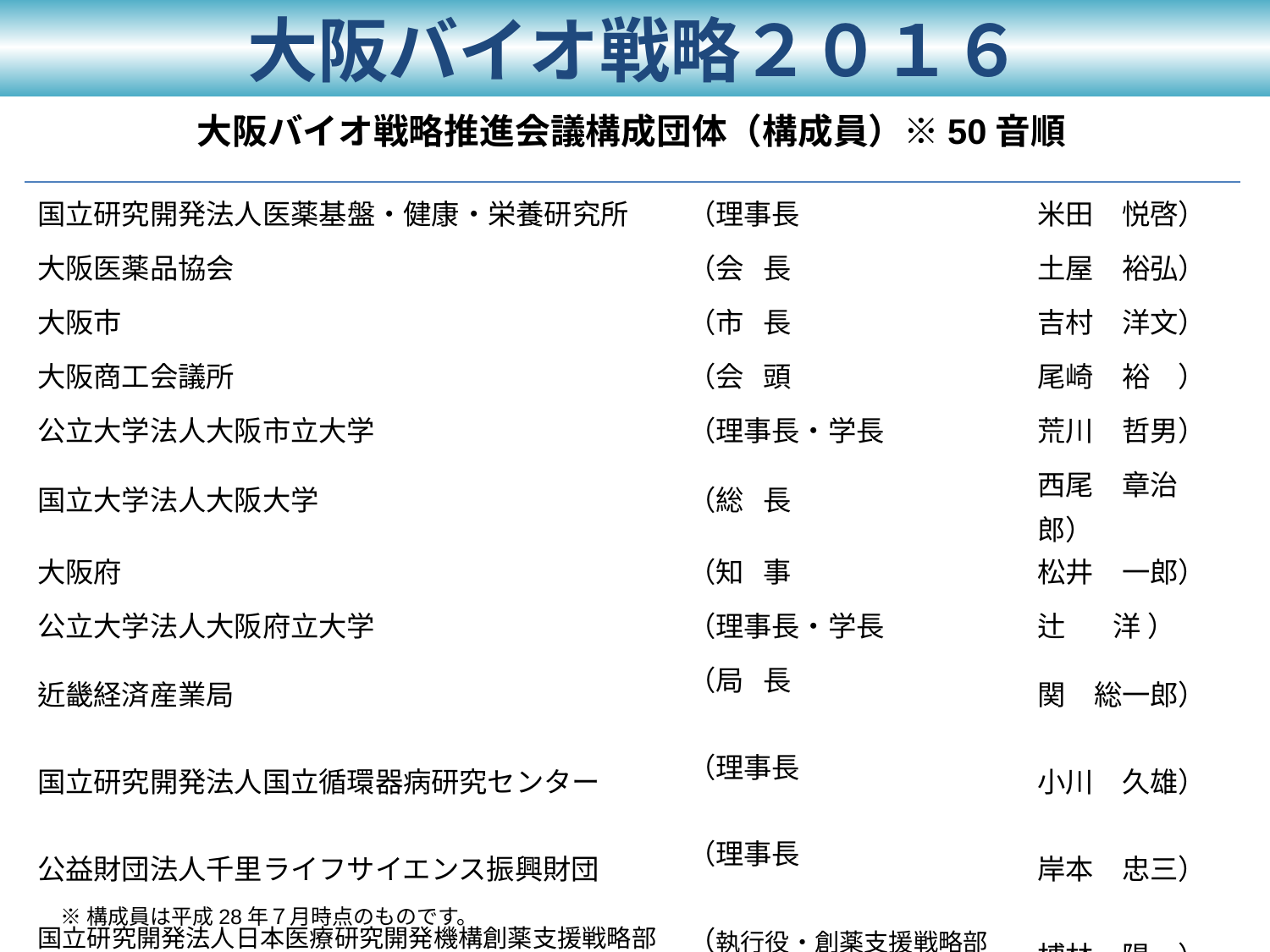

大阪バイオ戦略２０１６
大阪バイオ戦略推進会議構成団体（構成員）※50音順
| 国立研究開発法人医薬基盤・健康・栄養研究所 | （理事長 | 米田　悦啓） |
| --- | --- | --- |
| 大阪医薬品協会 | （会 長 | 土屋　裕弘） |
| 大阪市 | （市 長 | 吉村　洋文） |
| 大阪商工会議所 | （会 頭 | 尾崎　裕　） |
| 公立大学法人大阪市立大学 | （理事長・学長 | 荒川　哲男） |
| 国立大学法人大阪大学 | （総 長 | 西尾　章治郎） |
| 大阪府 | （知 事 | 松井　一郎） |
| 公立大学法人大阪府立大学 | （理事長・学長 | 辻　 洋 ） |
| 近畿経済産業局 | （局 長 | 関　総一郎） |
| 国立研究開発法人国立循環器病研究センター | （理事長 | 小川　久雄） |
| 公益財団法人千里ライフサイエンス振興財団 | （理事長 | 岸本　忠三） |
| 国立研究開発法人日本医療研究開発機構創薬支援戦略部 | （執行役・創薬支援戦略部長 | 榑林　陽一） |
| 国立研究開発法人理化学研究所生命システム研究センター | （センター長 | 柳田　敏雄） |
※構成員は平成28年７月時点のものです。